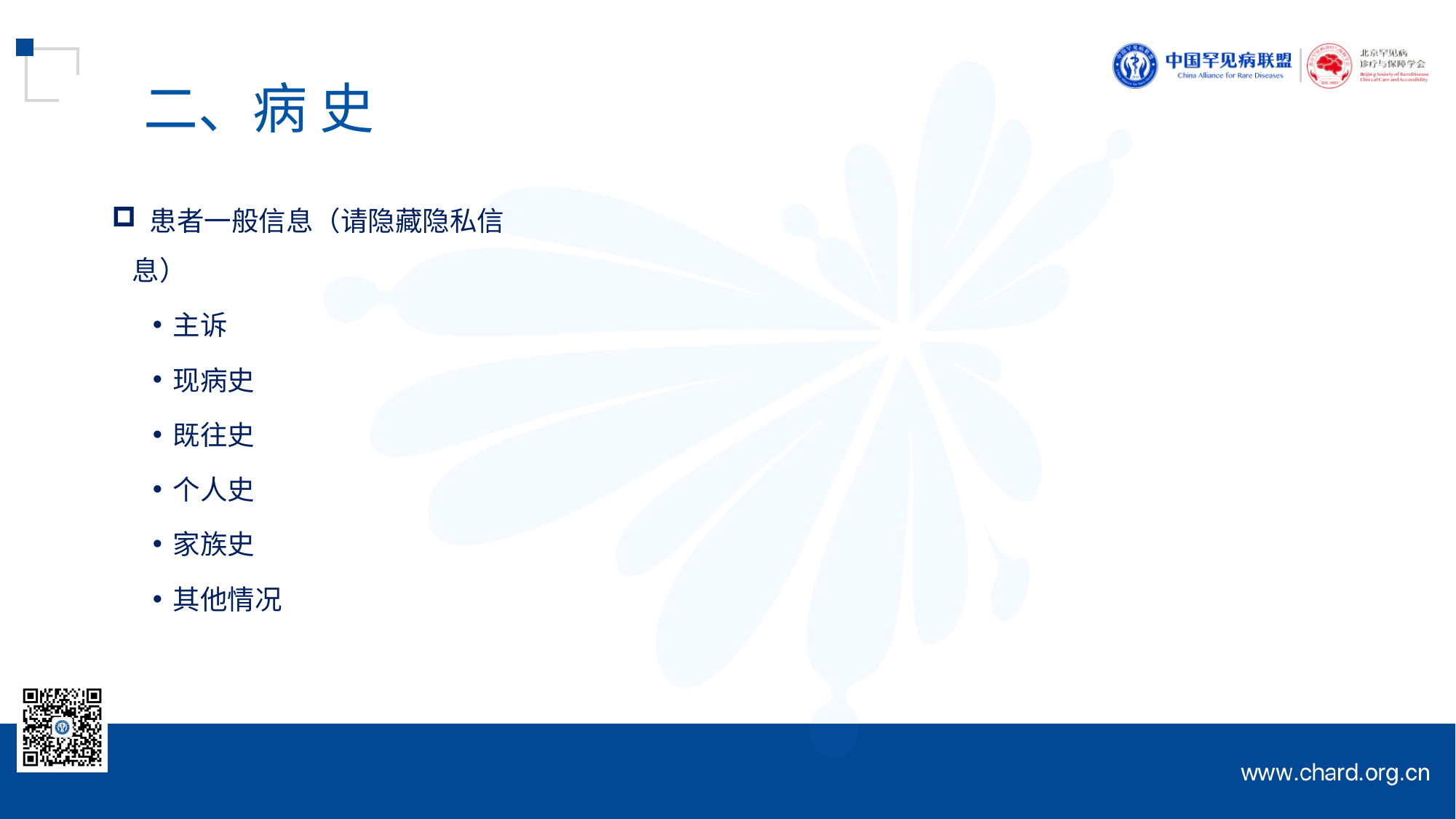

二、病 史
 患者一般信息（请隐藏隐私信息）
主诉
现病史
既往史
个人史
家族史
其他情况